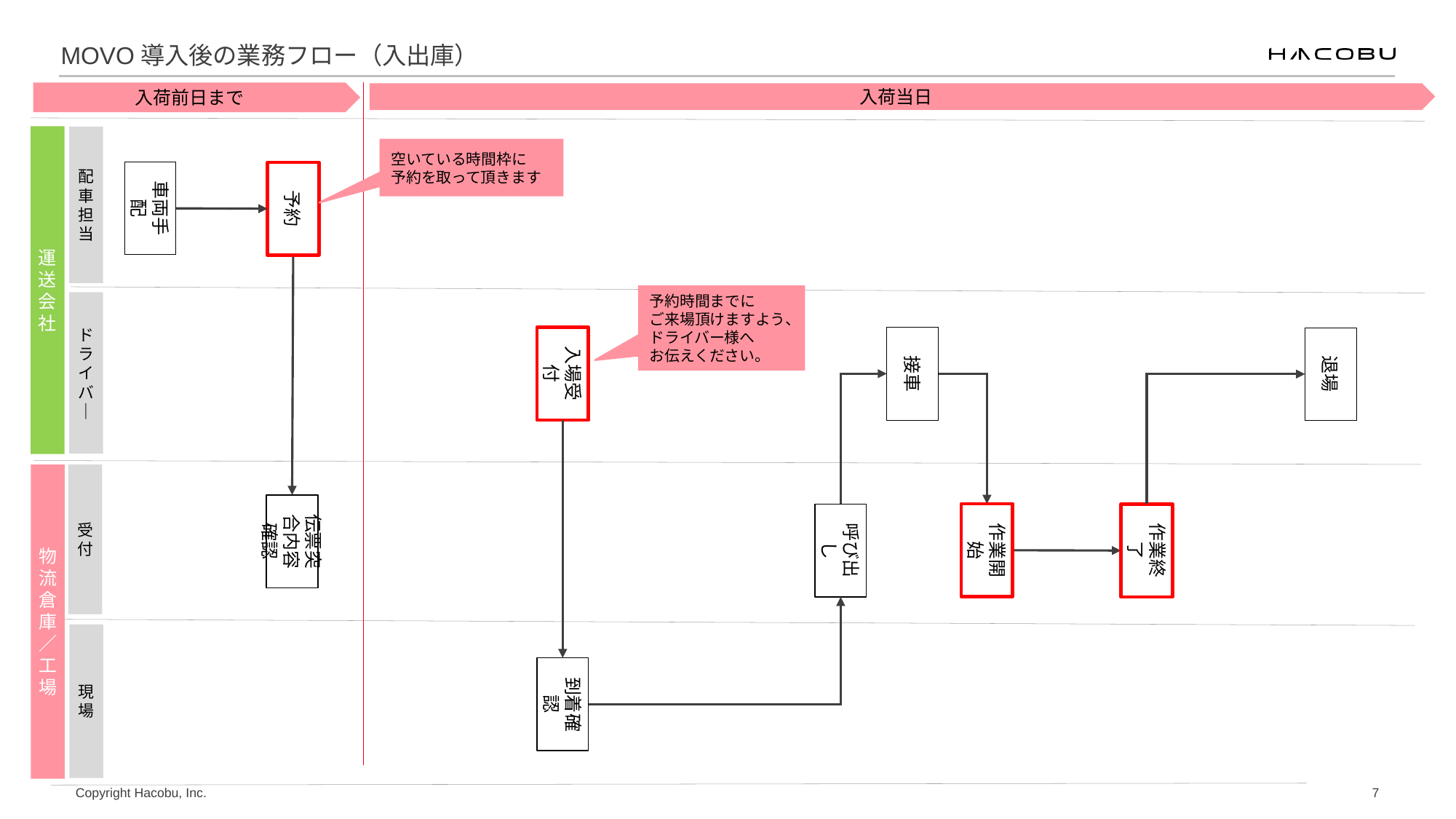

# MOVO導入後の業務フロー（入出庫）
入荷前日まで
入荷当日
運送会社
配
車
担
当
空いている時間枠に
予約を取って頂きます
車両手配
予約

予約時間までに
ご来場頂けますよう、
ドライバー様へ
お伝えください。
ド
ラ
イ
バ
｜
入場受付
接車
退場
物流倉庫／工場
受
付
伝票突合内容確認
作業開始
呼び出し
作業終了
現
場
到着確認